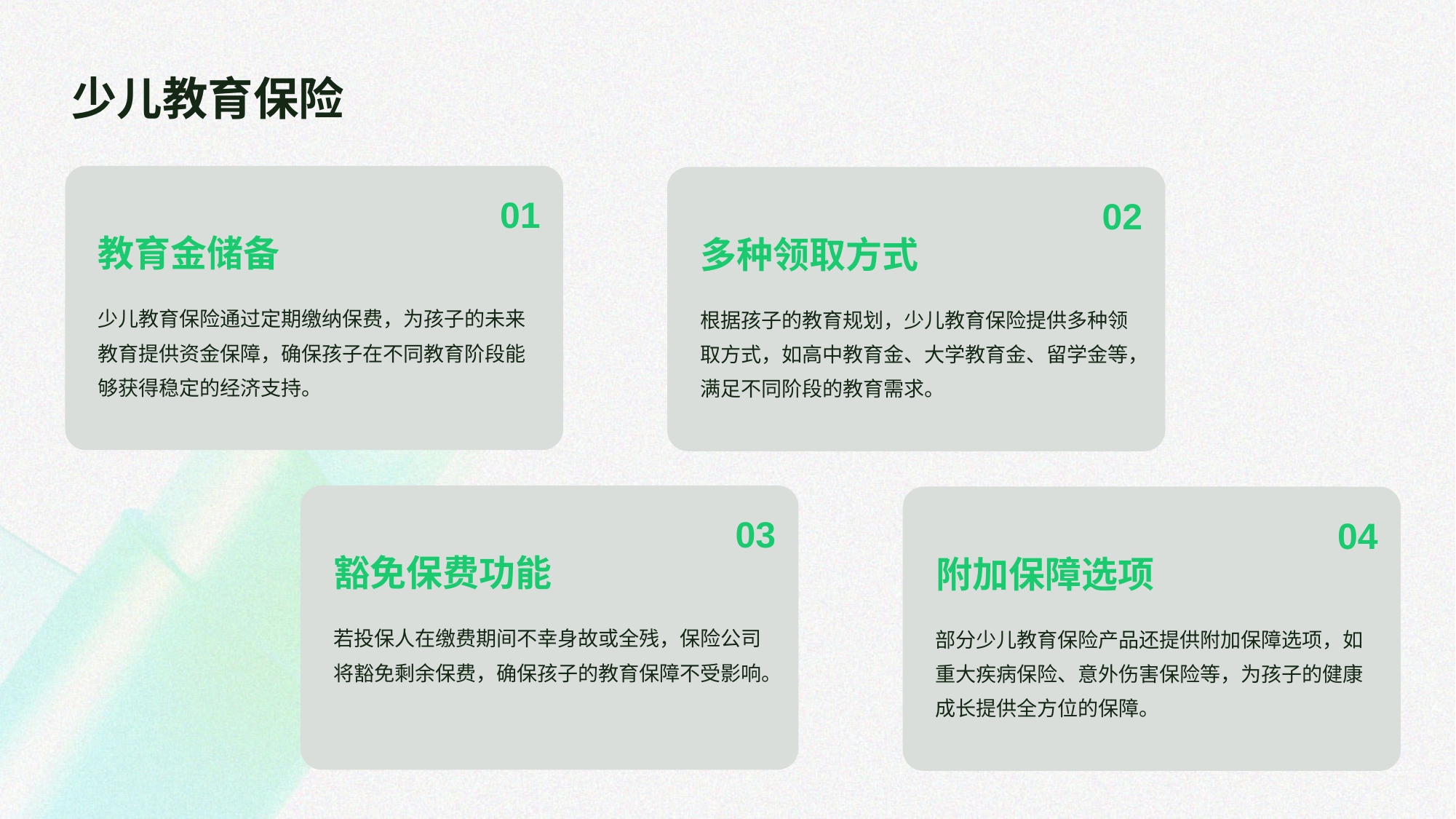

少儿教育保险

01
02
教育金储备
多种领取方式
少儿教育保险通过定期缴纳保费，为孩子的未来教育提供资金保障，确保孩子在不同教育阶段能够获得稳定的经济支持。
根据孩子的教育规划，少儿教育保险提供多种领取方式，如高中教育金、大学教育金、留学金等，满足不同阶段的教育需求。

03
04
豁免保费功能
附加保障选项
若投保人在缴费期间不幸身故或全残，保险公司将豁免剩余保费，确保孩子的教育保障不受影响。
部分少儿教育保险产品还提供附加保障选项，如重大疾病保险、意外伤害保险等，为孩子的健康成长提供全方位的保障。